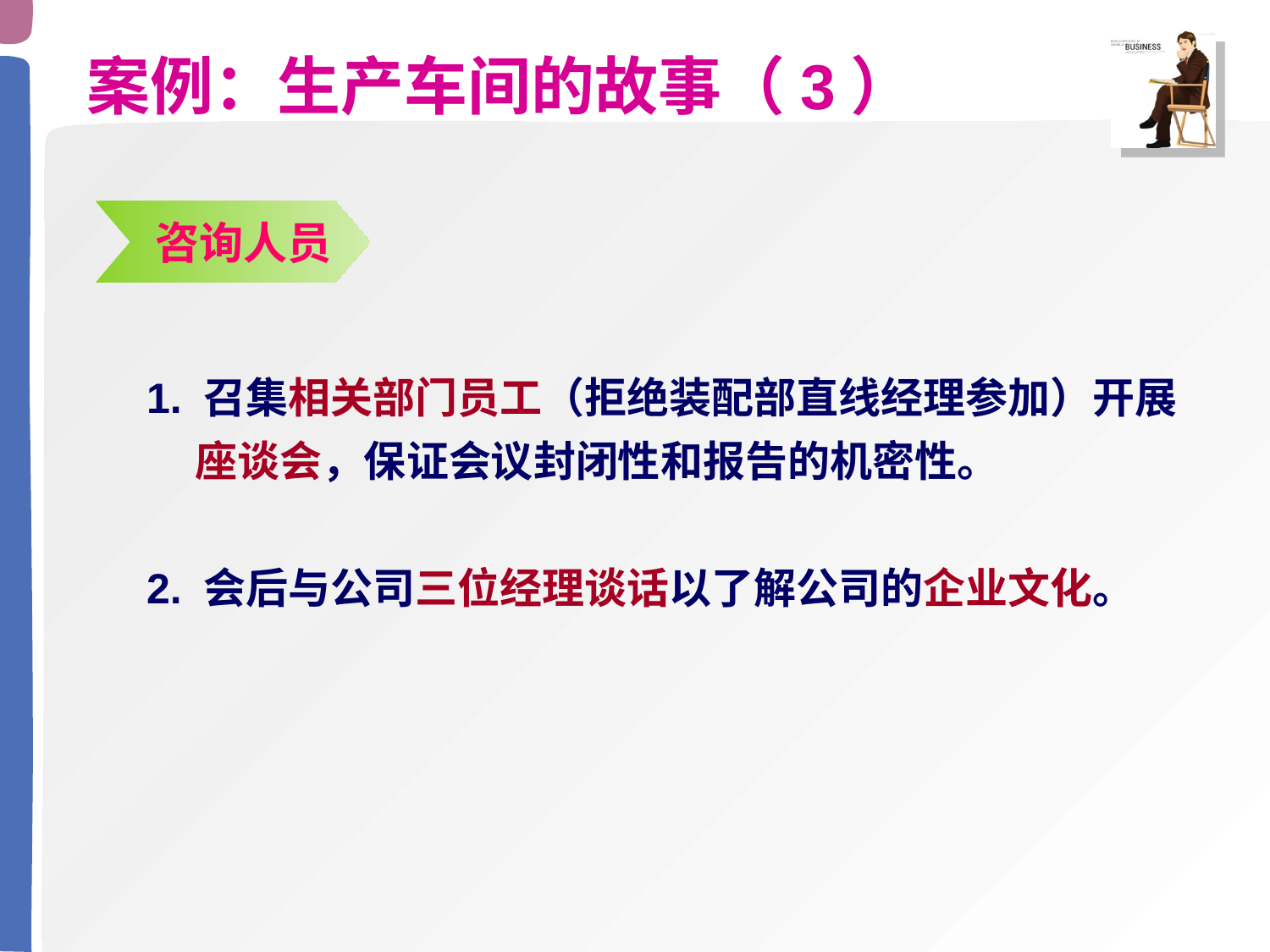

案例：生产车间的故事（3）
   咨询人员
1. 召集相关部门员工（拒绝装配部直线经理参加）开展
    座谈会，保证会议封闭性和报告的机密性。

2. 会后与公司三位经理谈话以了解公司的企业文化。